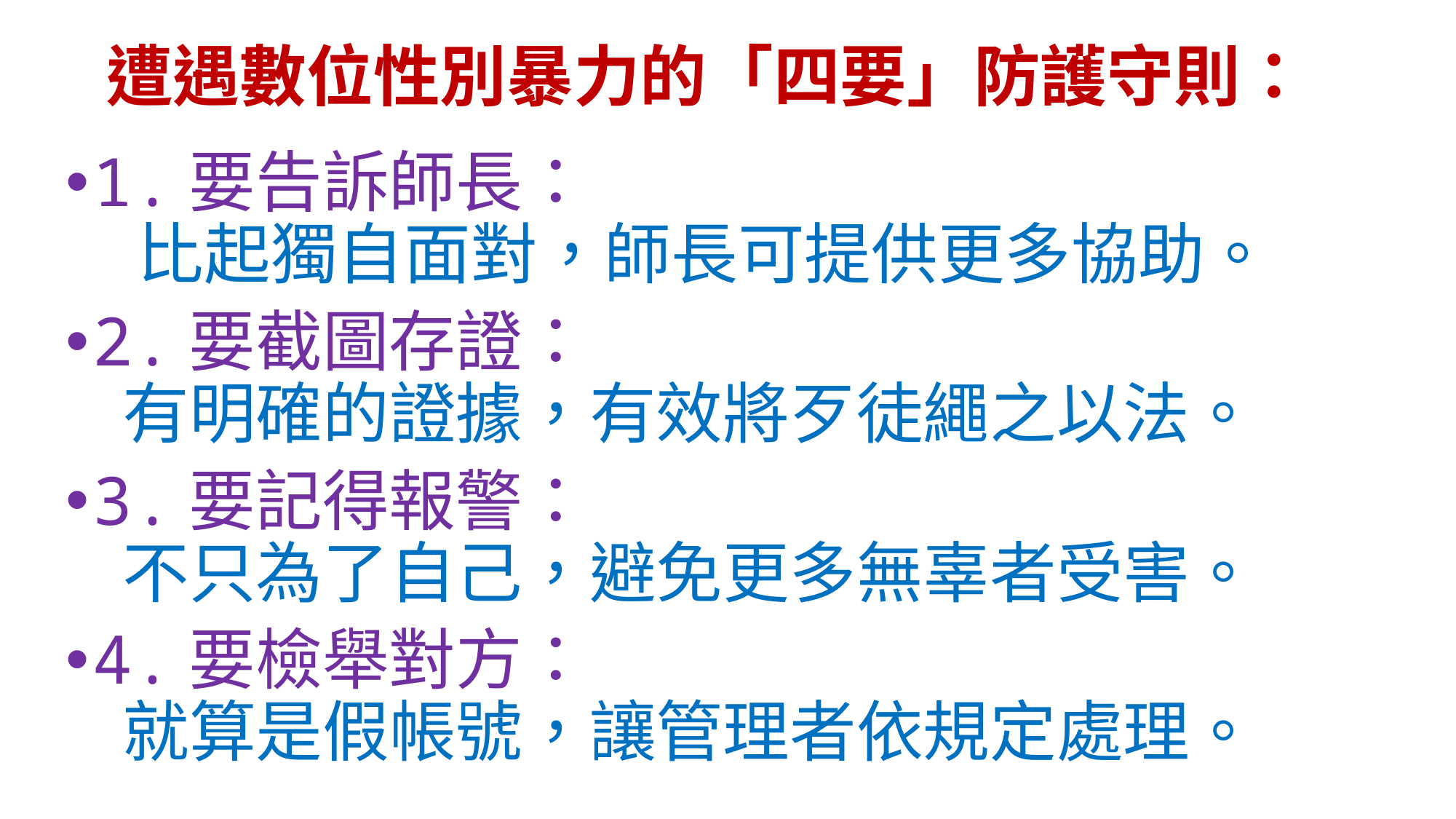

# 遭遇數位性別暴力的「四要」防護守則：
1.要告訴師長：
   比起獨自面對，師長可提供更多協助。
2.要截圖存證：
  有明確的證據，有效將歹徒繩之以法。
3.要記得報警：
  不只為了自己，避免更多無辜者受害。
4.要檢舉對方：
  就算是假帳號，讓管理者依規定處理。